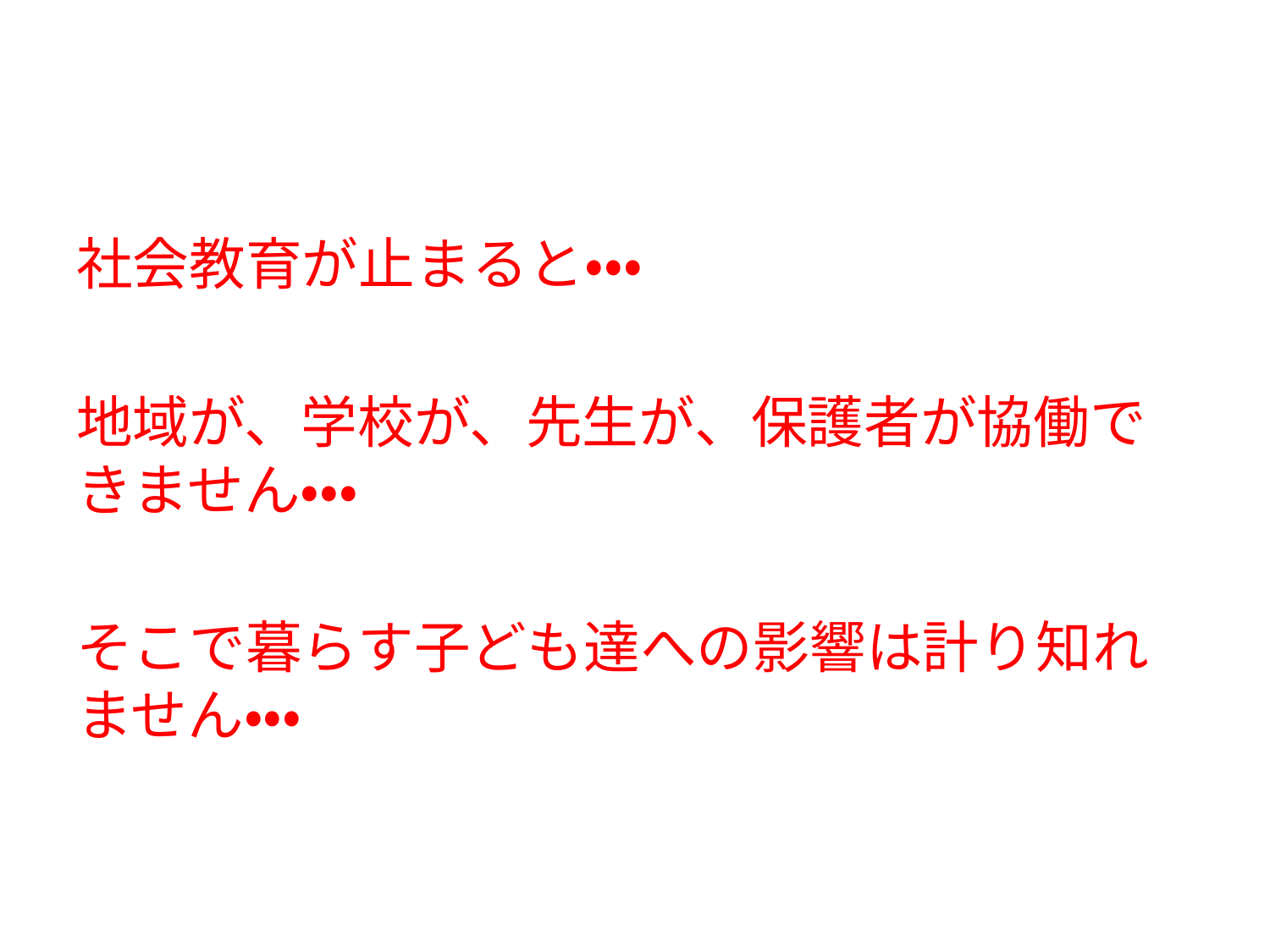

#
社会教育が止まると・・・

地域が、学校が、先生が、保護者が協働できません・・・

そこで暮らす子ども達への影響は計り知れません・・・